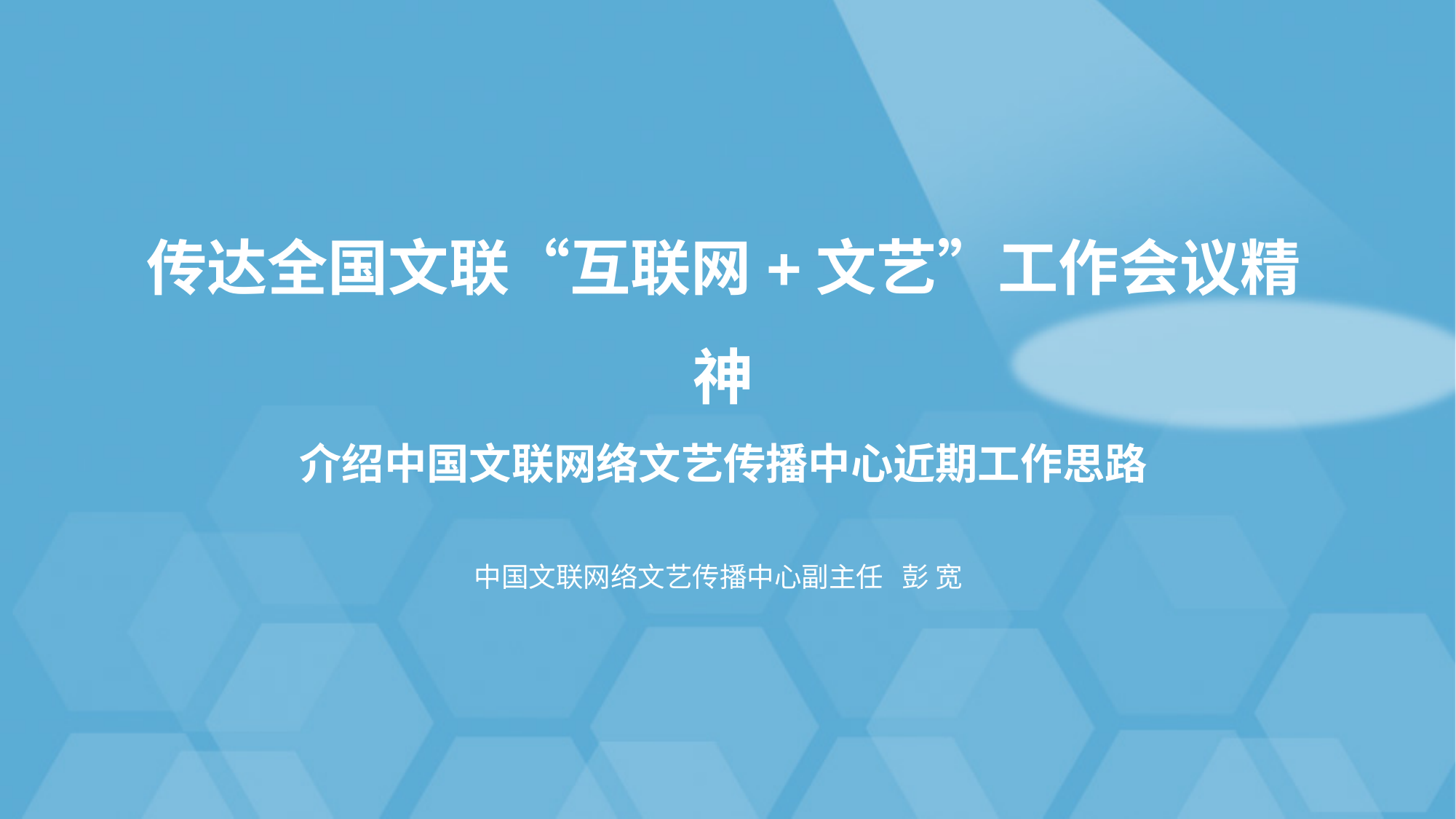

传达全国文联“互联网+文艺”工作会议精神
介绍中国文联网络文艺传播中心近期工作思路

中国文联网络文艺传播中心副主任   彭 宽